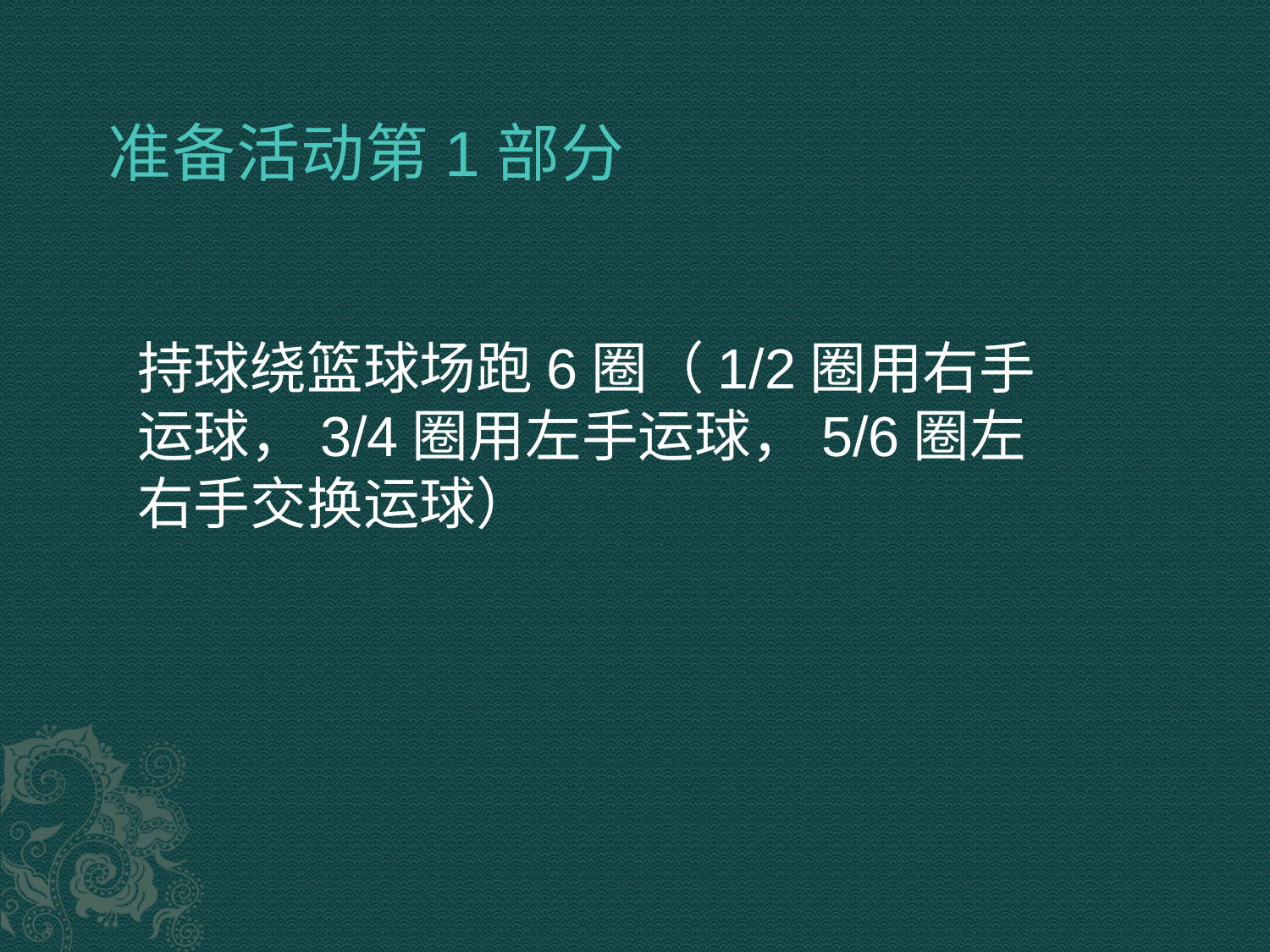

# 准备活动第1部分
持球绕篮球场跑6圈（1/2圈用右手运球，3/4圈用左手运球，5/6圈左右手交换运球）